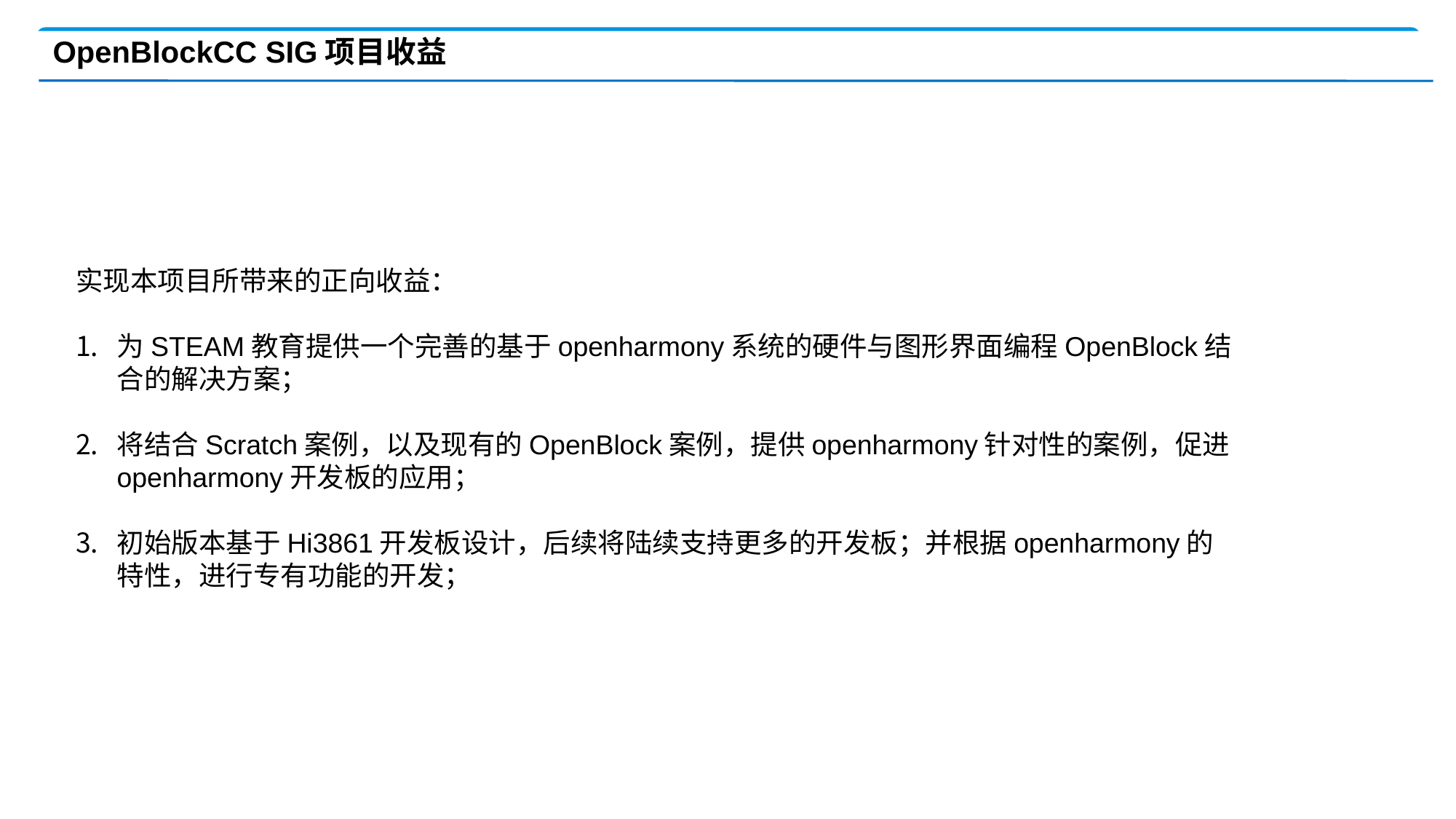

OpenBlockCC SIG项目收益

实现本项目所带来的正向收益：

为STEAM教育提供一个完善的基于openharmony系统的硬件与图形界面编程OpenBlock结合的解决方案；

将结合Scratch案例，以及现有的OpenBlock案例，提供openharmony针对性的案例，促进openharmony开发板的应用；

初始版本基于Hi3861开发板设计，后续将陆续支持更多的开发板；并根据openharmony的特性，进行专有功能的开发；